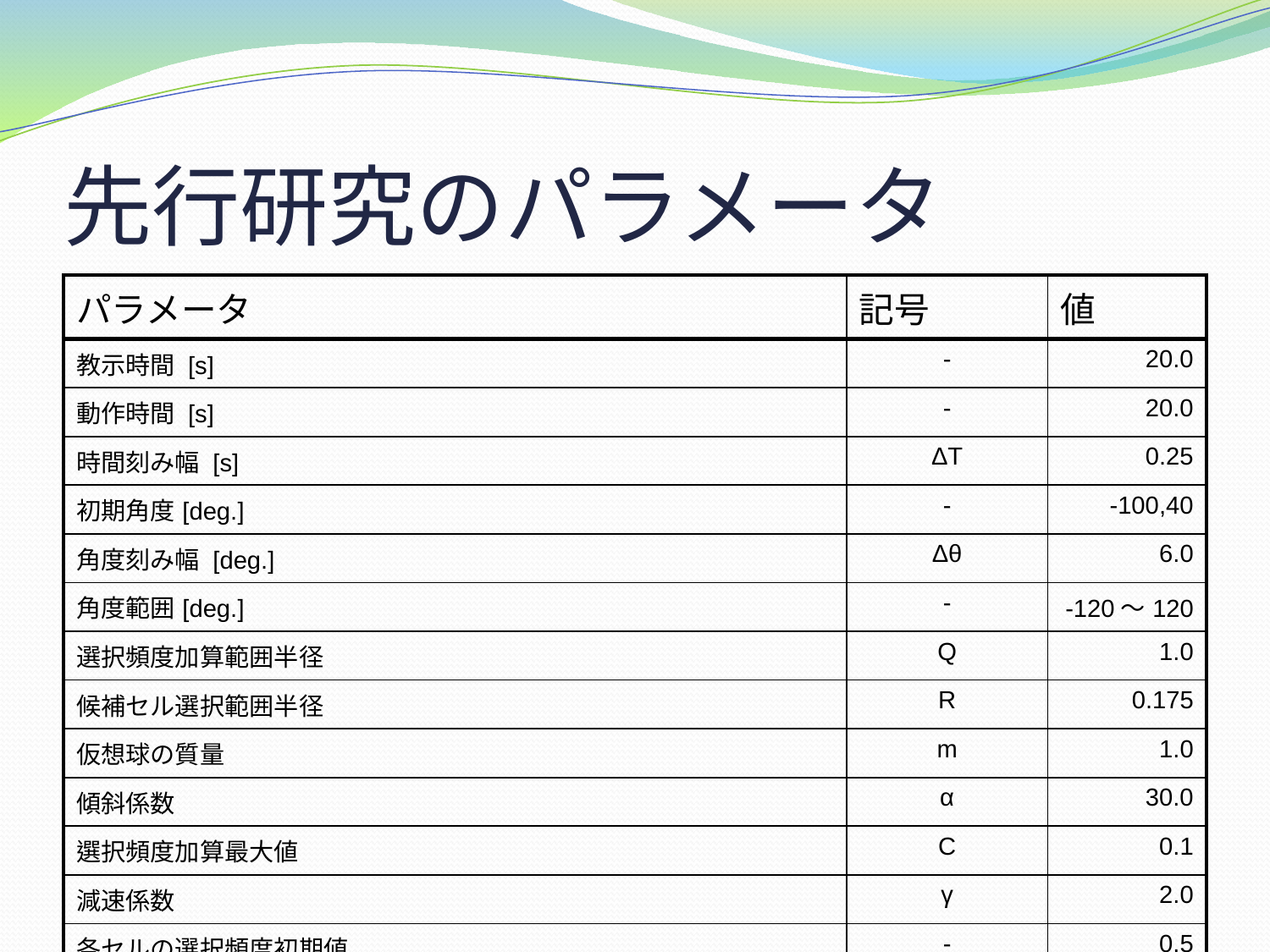

# 先行研究のパラメータ
| パラメータ | 記号 | 値 |
| --- | --- | --- |
| 教示時間 [s] | - | 20.0 |
| 動作時間 [s] | - | 20.0 |
| 時間刻み幅 [s] | ΔT | 0.25 |
| 初期角度[deg.] | - | -100,40 |
| 角度刻み幅 [deg.] | Δθ | 6.0 |
| 角度範囲[deg.] | - | -120～120 |
| 選択頻度加算範囲半径 | Q | 1.0 |
| 候補セル選択範囲半径 | R | 0.175 |
| 仮想球の質量 | m | 1.0 |
| 傾斜係数 | α | 30.0 |
| 選択頻度加算最大値 | C | 0.1 |
| 減速係数 | γ | 2.0 |
| 各セルの選択頻度初期値 | - | 0.5 |